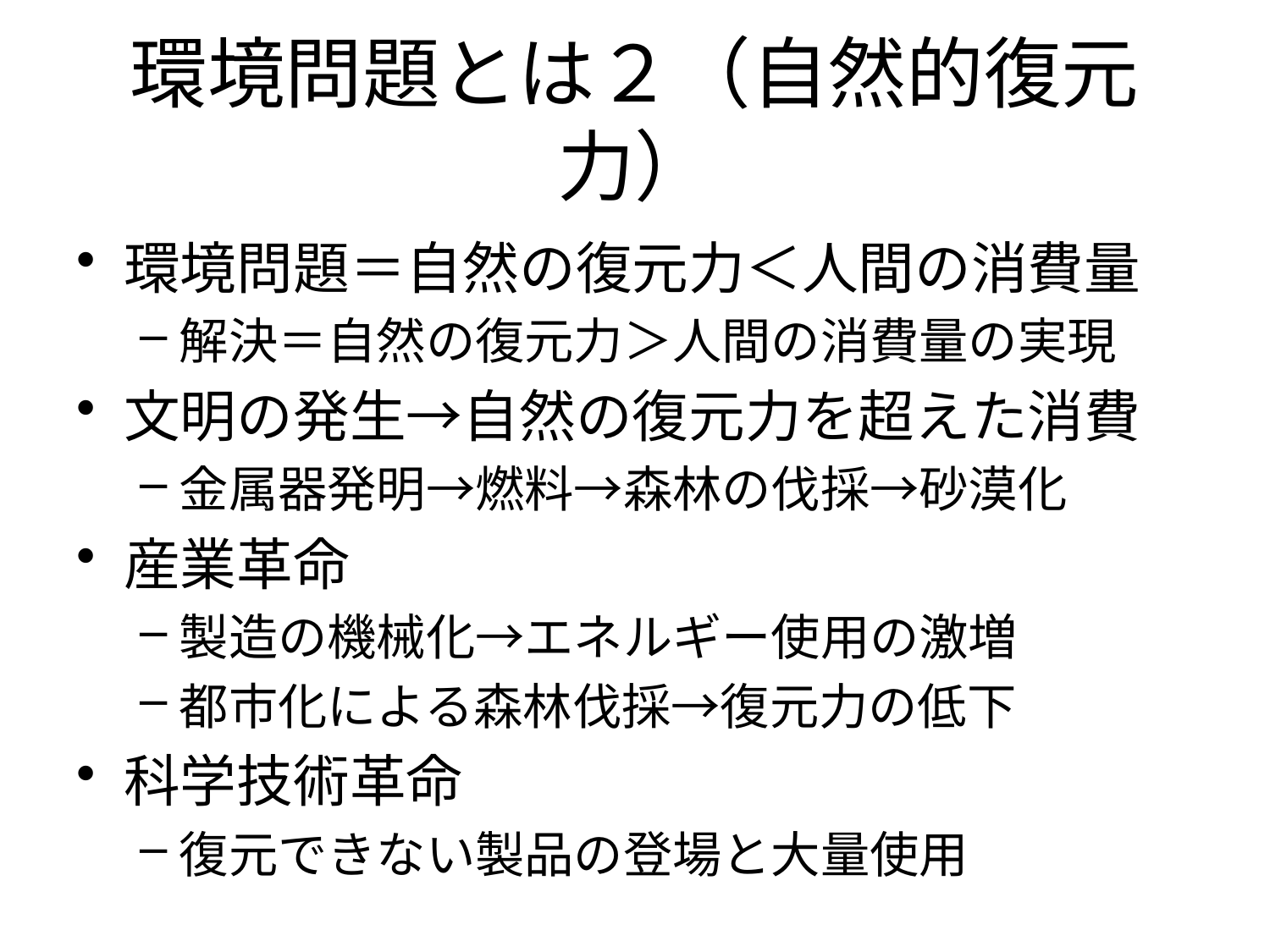

# 環境問題とは２（自然的復元力）
環境問題＝自然の復元力＜人間の消費量
解決＝自然の復元力＞人間の消費量の実現
文明の発生→自然の復元力を超えた消費
金属器発明→燃料→森林の伐採→砂漠化
産業革命
製造の機械化→エネルギー使用の激増
都市化による森林伐採→復元力の低下
科学技術革命
復元できない製品の登場と大量使用